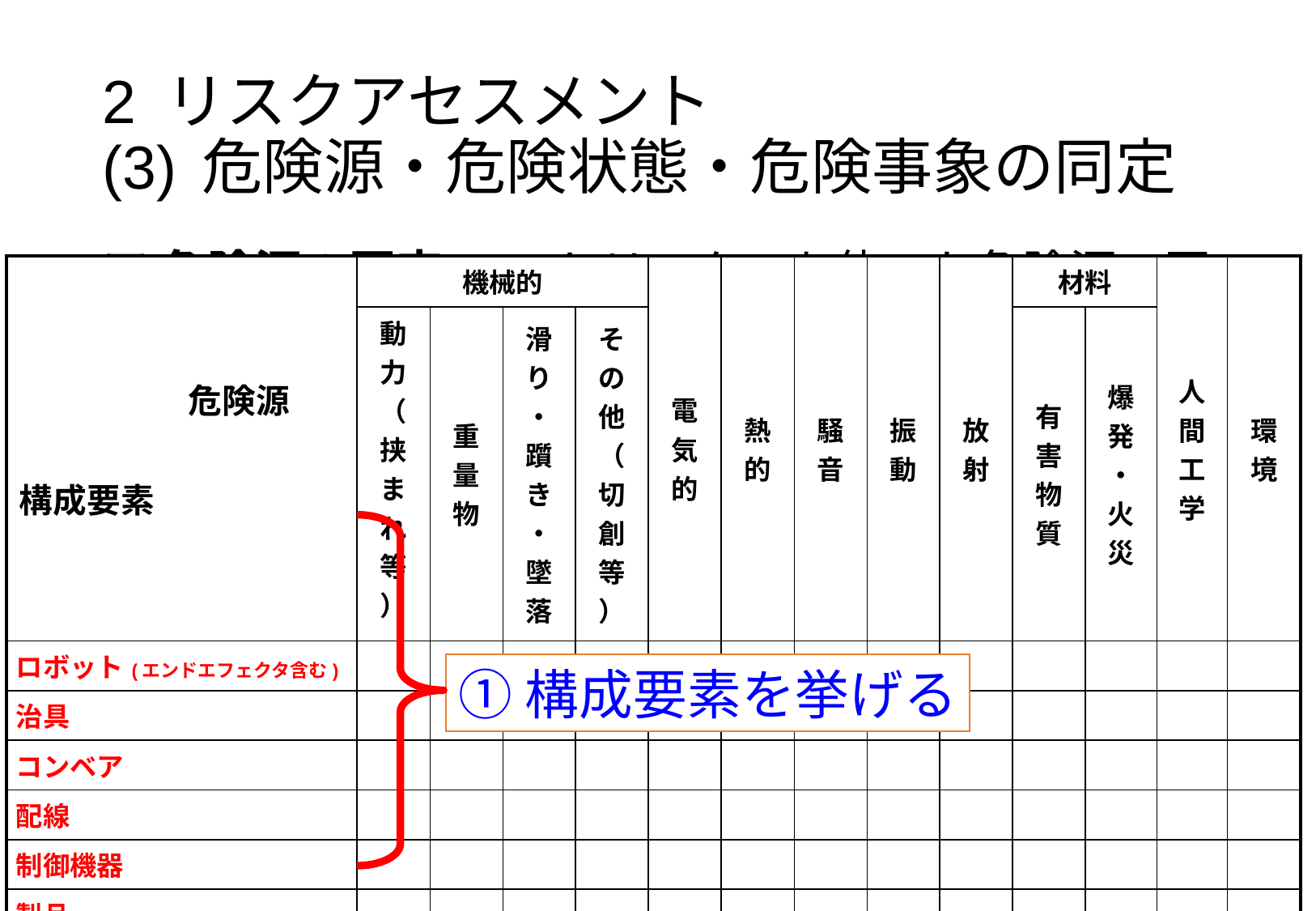

# 2 リスクアセスメント (3)	危険源・危険状態・危険事象の同定
ア 危険源の同定 - マトリックスを使った危険源の同定
| 危険源 構成要素 | 機械的 |  |  |  | 電気的 | 熱的 | 騒音 | 振動 | 放射 | 材料 |  | 人間工学 | 環境 |
| --- | --- | --- | --- | --- | --- | --- | --- | --- | --- | --- | --- | --- | --- |
|  | 動力（挟まれ等） | 重量物 | 滑り・躓き・墜落 | その他（切創等） |  |  |  |  |  | 有害物質 | 爆発・火災 |  |  |
| ロボット(エンドエフェクタ含む) |  |  |  |  |  |  |  |  |  |  |  |  |  |
| 治具 |  |  |  |  |  |  |  |  |  |  |  |  |  |
| コンベア |  |  |  |  |  |  |  |  |  |  |  |  |  |
| 配線 |  |  |  |  |  |  |  |  |  |  |  |  |  |
| 制御機器 |  |  |  |  |  |  |  |  |  |  |  |  |  |
| 製品 |  |  |  |  |  |  |  |  |  |  |  |  |  |
| 接着剤 |  |  |  |  |  |  |  |  |  |  |  |  |  |
| 危険源 構成要素 | 機械的 |  |  |  | 電気的 | 熱的 | 騒音 | 振動 | 放射 | 材料 |  | 人間工学 | 環境 |
| --- | --- | --- | --- | --- | --- | --- | --- | --- | --- | --- | --- | --- | --- |
|  | 動力（挟まれ等） | 重量物 | 滑り・躓き・墜落 | その他（切創等） |  |  |  |  |  | 有害物質 | 爆発・火災 |  |  |
|  |  |  |  |  |  |  |  |  |  |  |  |  |  |
|  |  |  |  |  |  |  |  |  |  |  |  |  |  |
|  |  |  |  |  |  |  |  |  |  |  |  |  |  |
|  |  |  |  |  |  |  |  |  |  |  |  |  |  |
|  |  |  |  |  |  |  |  |  |  |  |  |  |  |
|  |  |  |  |  |  |  |  |  |  |  |  |  |  |
|  |  |  |  |  |  |  |  |  |  |  |  |  |  |

①構成要素を挙げる